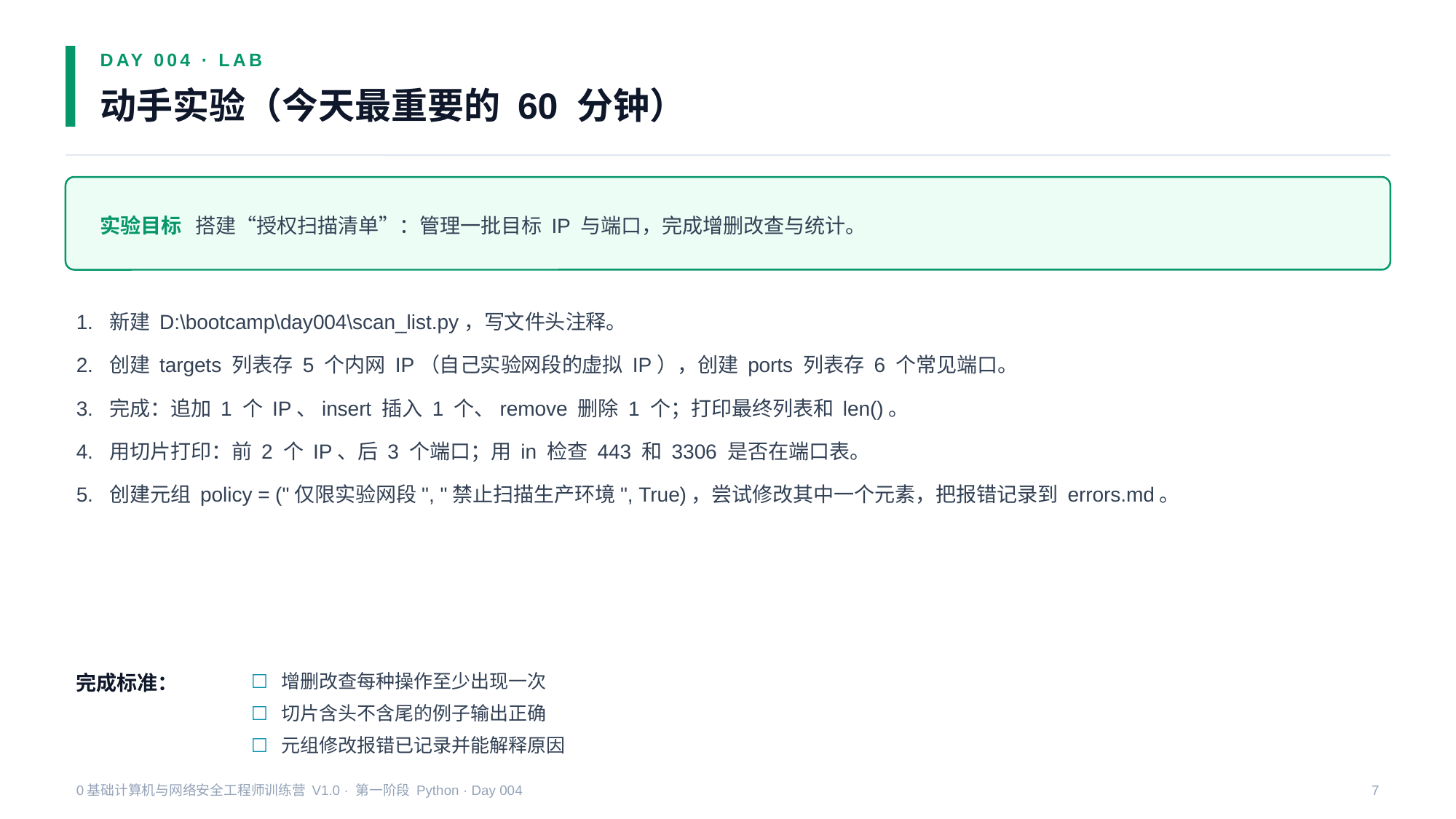

DAY 004 · LAB

动手实验（今天最重要的 60 分钟）

实验目标   搭建“授权扫描清单”：管理一批目标 IP 与端口，完成增删改查与统计。
1.  新建 D:\bootcamp\day004\scan_list.py，写文件头注释。
2.  创建 targets 列表存 5 个内网 IP（自己实验网段的虚拟 IP），创建 ports 列表存 6 个常见端口。
3.  完成：追加 1 个 IP、insert 插入 1 个、remove 删除 1 个；打印最终列表和 len()。
4.  用切片打印：前 2 个 IP、后 3 个端口；用 in 检查 443 和 3306 是否在端口表。
5.  创建元组 policy = ("仅限实验网段", "禁止扫描生产环境", True)，尝试修改其中一个元素，把报错记录到 errors.md。
完成标准：
☐  增删改查每种操作至少出现一次
☐  切片含头不含尾的例子输出正确
☐  元组修改报错已记录并能解释原因
0基础计算机与网络安全工程师训练营 V1.0 · 第一阶段 Python · Day 004
7